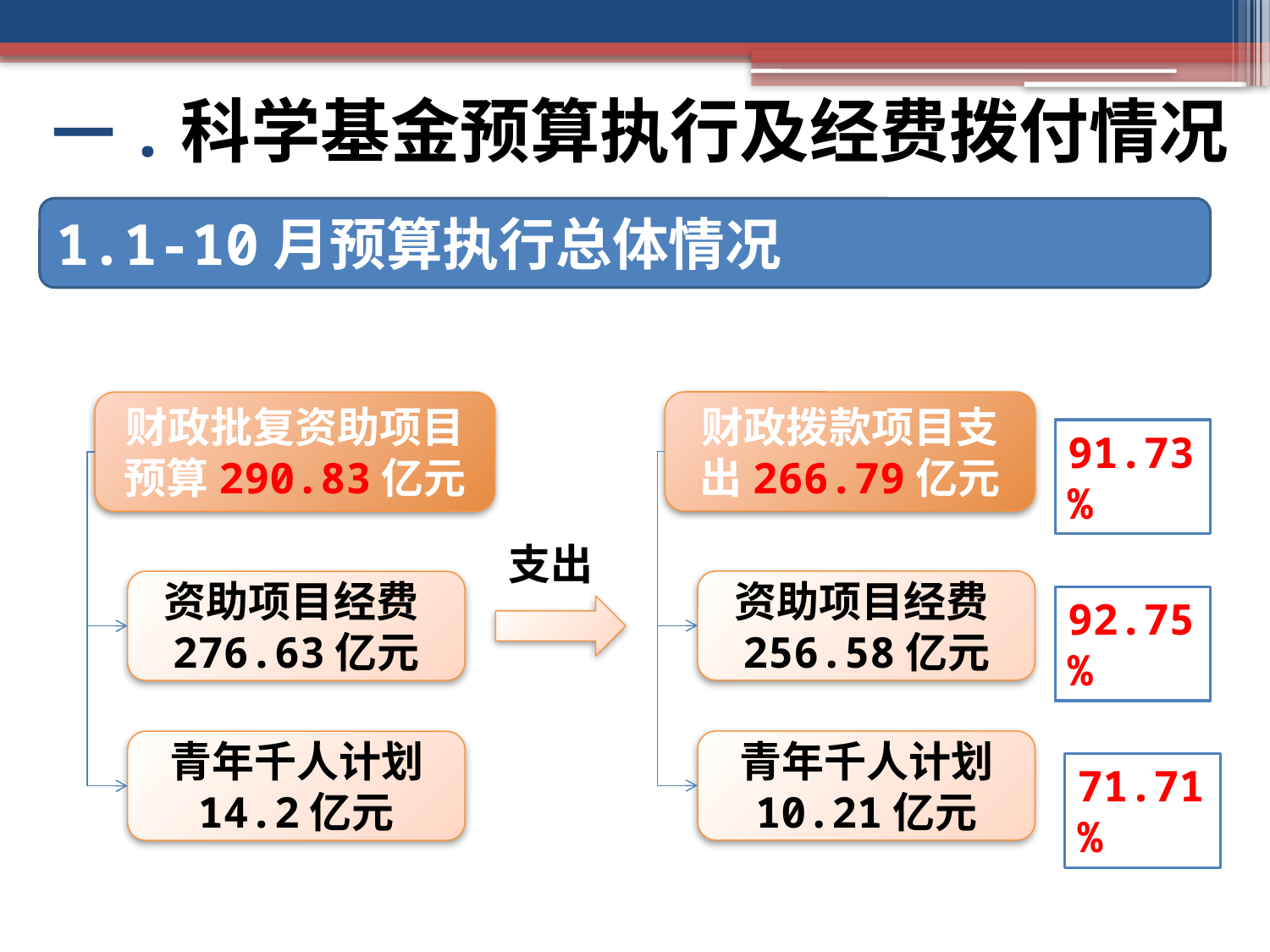

# 一.科学基金预算执行及经费拨付情况
1.1-10月预算执行总体情况
财政拨款项目支出266.79亿元
财政批复资助项目预算290.83亿元
91.73%
支出
资助项目经费256.58亿元
资助项目经费276.63亿元
92.75%

青年千人计划
10.21亿元
青年千人计划
14.2亿元
71.71%